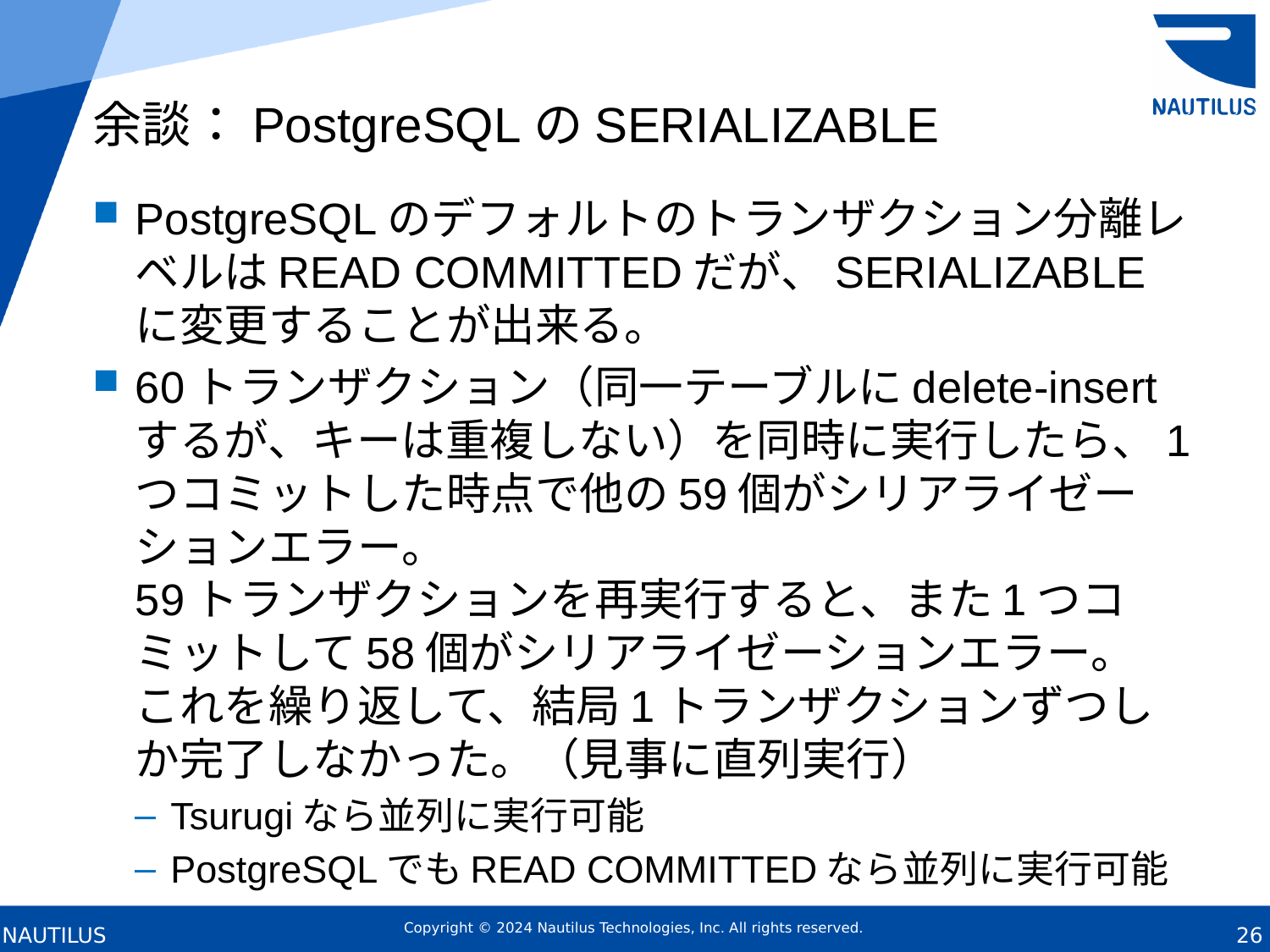

# 余談：PostgreSQLのSERIALIZABLE
PostgreSQLのデフォルトのトランザクション分離レベルはREAD COMMITTEDだが、SERIALIZABLEに変更することが出来る。
60トランザクション（同一テーブルにdelete-insertするが、キーは重複しない）を同時に実行したら、1つコミットした時点で他の59個がシリアライゼーションエラー。
59トランザクションを再実行すると、また1つコミットして58個がシリアライゼーションエラー。
これを繰り返して、結局1トランザクションずつしか完了しなかった。（見事に直列実行）
Tsurugiなら並列に実行可能
PostgreSQLでもREAD COMMITTEDなら並列に実行可能